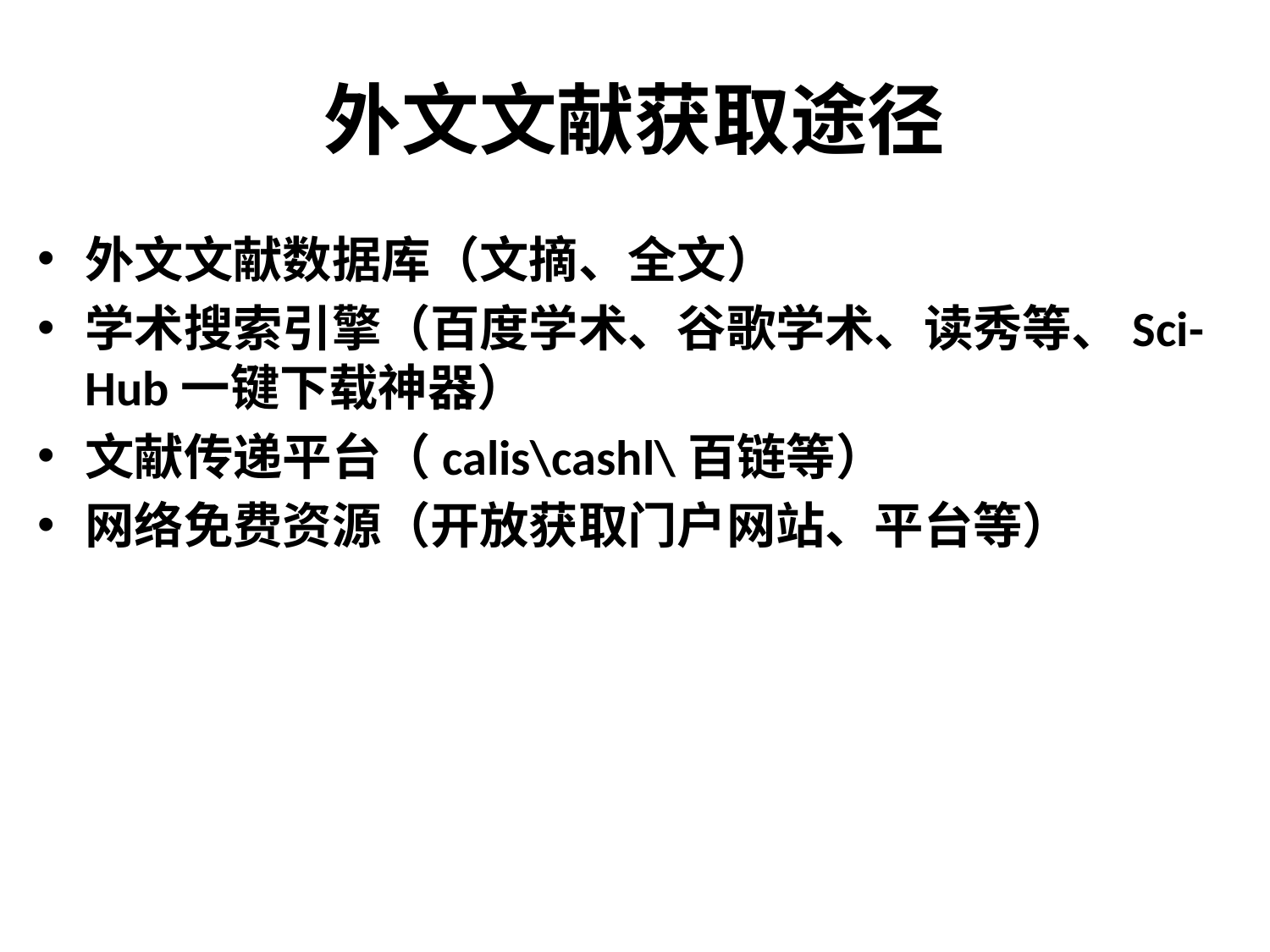

# 外文文献获取途径
外文文献数据库（文摘、全文）
学术搜索引擎（百度学术、谷歌学术、读秀等、Sci-Hub一键下载神器）
文献传递平台（calis\cashl\百链等）
网络免费资源（开放获取门户网站、平台等）